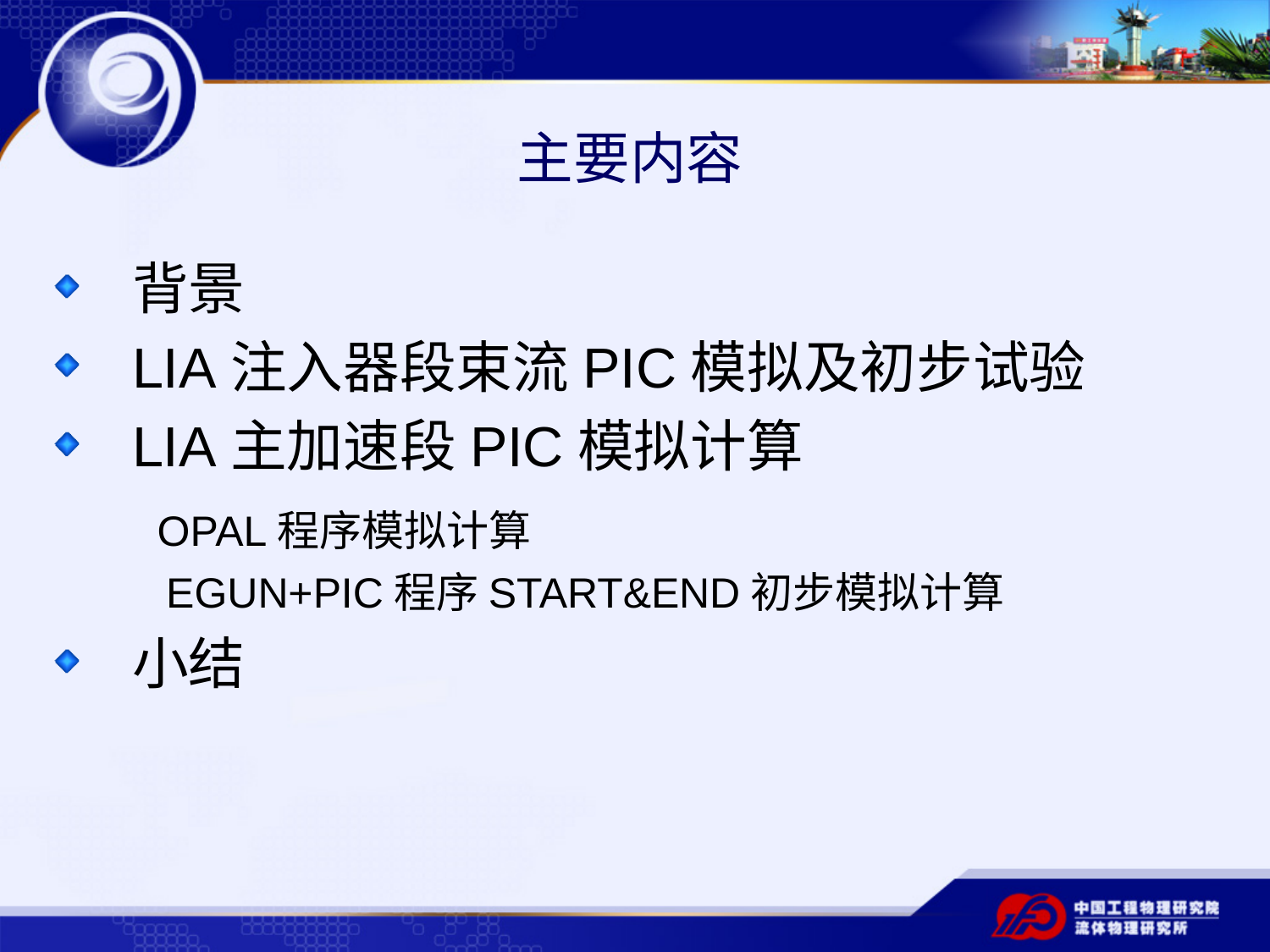

# 主要内容
背景
LIA注入器段束流PIC模拟及初步试验
LIA主加速段PIC模拟计算
       OPAL程序模拟计算
          EGUN+PIC程序START&END初步模拟计算
小结